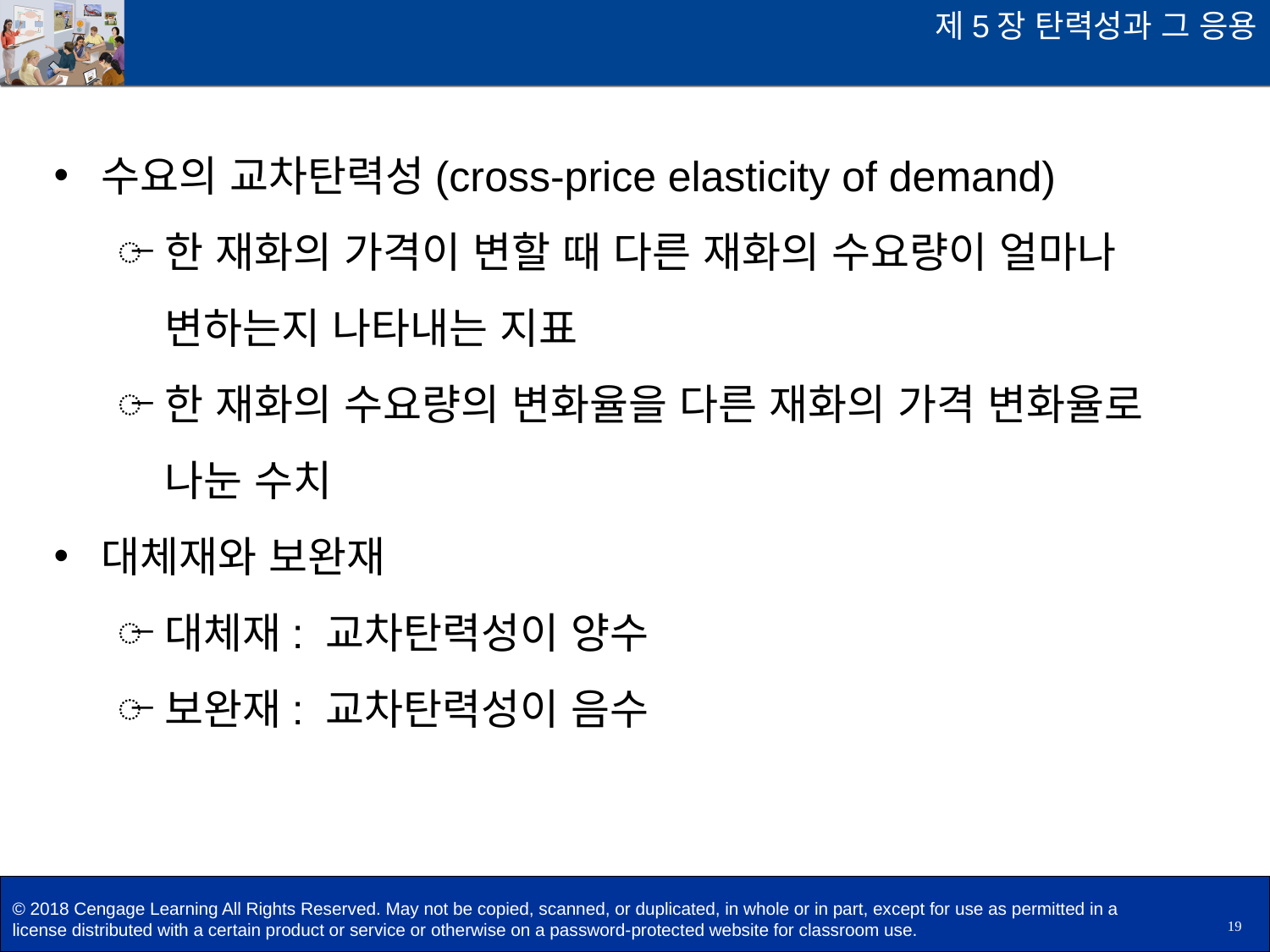

제5장 탄력성과 그 응용
수요의 교차탄력성(cross-price elasticity of demand)
한 재화의 가격이 변할 때 다른 재화의 수요량이 얼마나 변하는지 나타내는 지표
한 재화의 수요량의 변화율을 다른 재화의 가격 변화율로 나눈 수치
대체재와 보완재
대체재: 교차탄력성이 양수
보완재: 교차탄력성이 음수